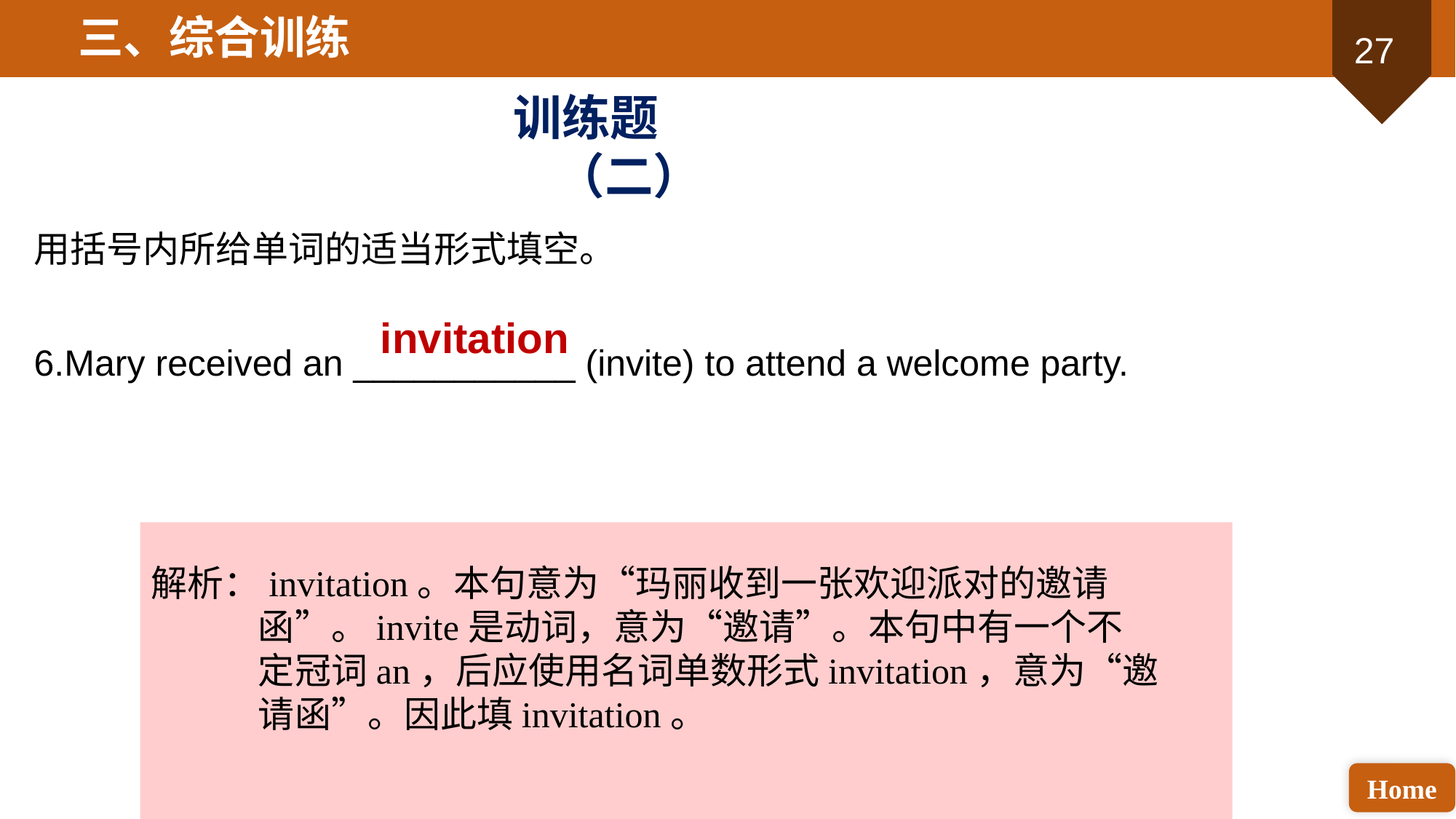

三、综合训练
训练题（二）
用括号内所给单词的适当形式填空。

6.Mary received an ___________ (invite) to attend a welcome party.
invitation

解析：invitation。本句意为“玛丽收到一张欢迎派对的邀请函”。invite是动词，意为“邀请”。本句中有一个不定冠词an，后应使用名词单数形式invitation，意为“邀请函”。因此填invitation。